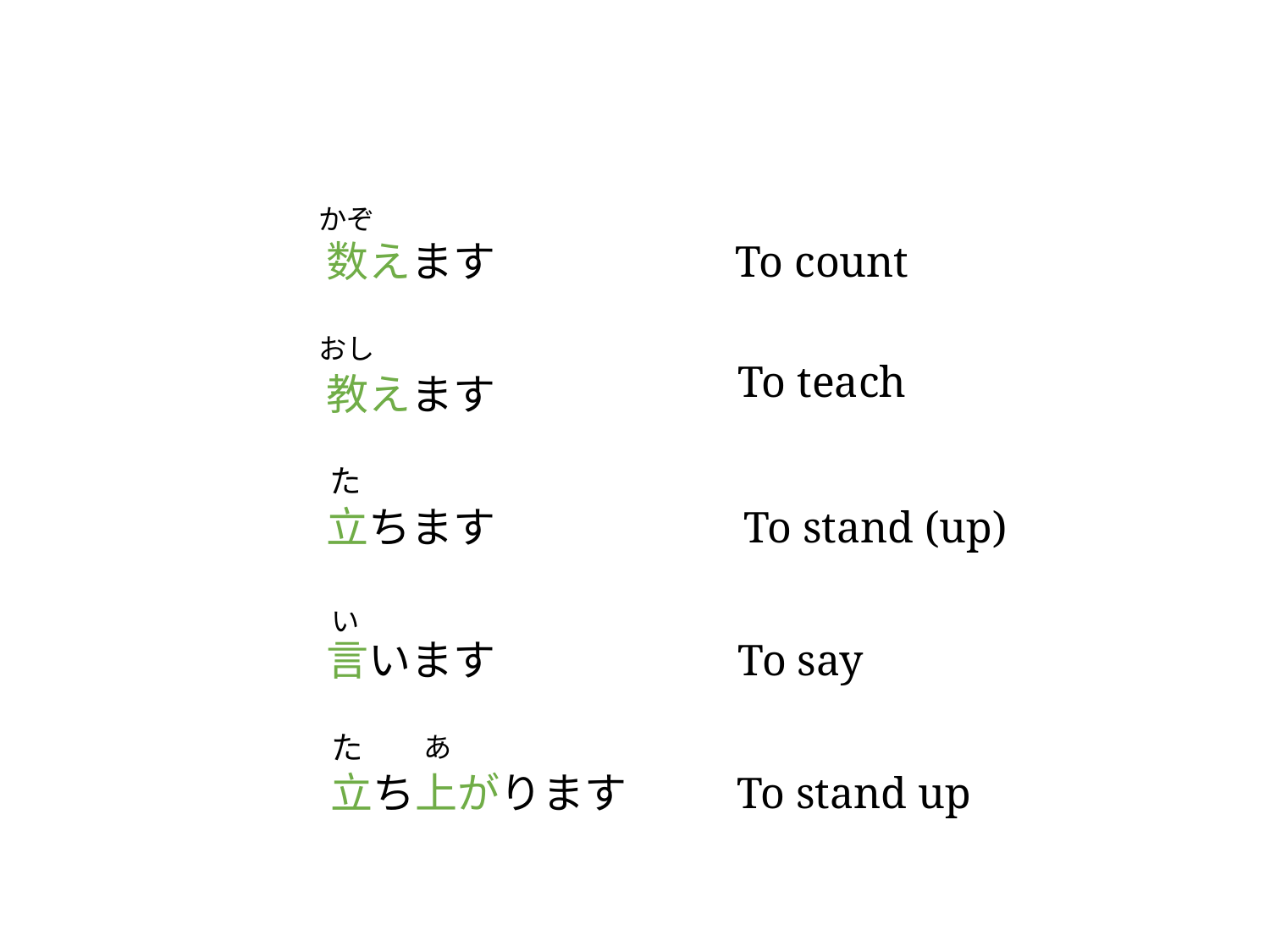

かぞ
To count
数えます
To teach
教えます
た
To stand (up)
立ちます
To say
言います
To stand up
立ち上がります
おし
い
た
あ